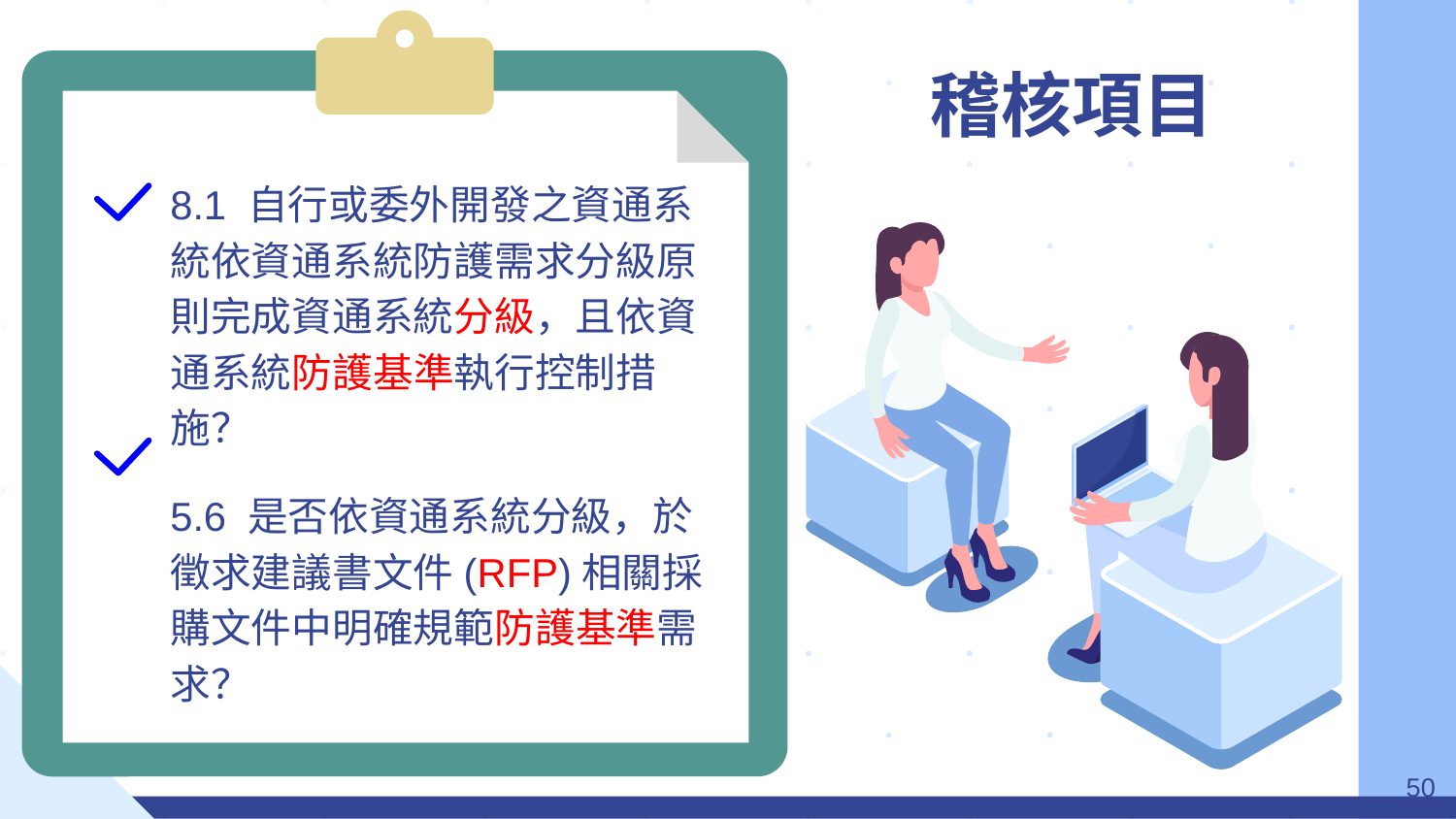

# 稽核項目
8.1 自行或委外開發之資通系統依資通系統防護需求分級原則完成資通系統分級，且依資通系統防護基準執行控制措施？
5.6 是否依資通系統分級，於徵求建議書文件(RFP)相關採購文件中明確規範防護基準需求？

50